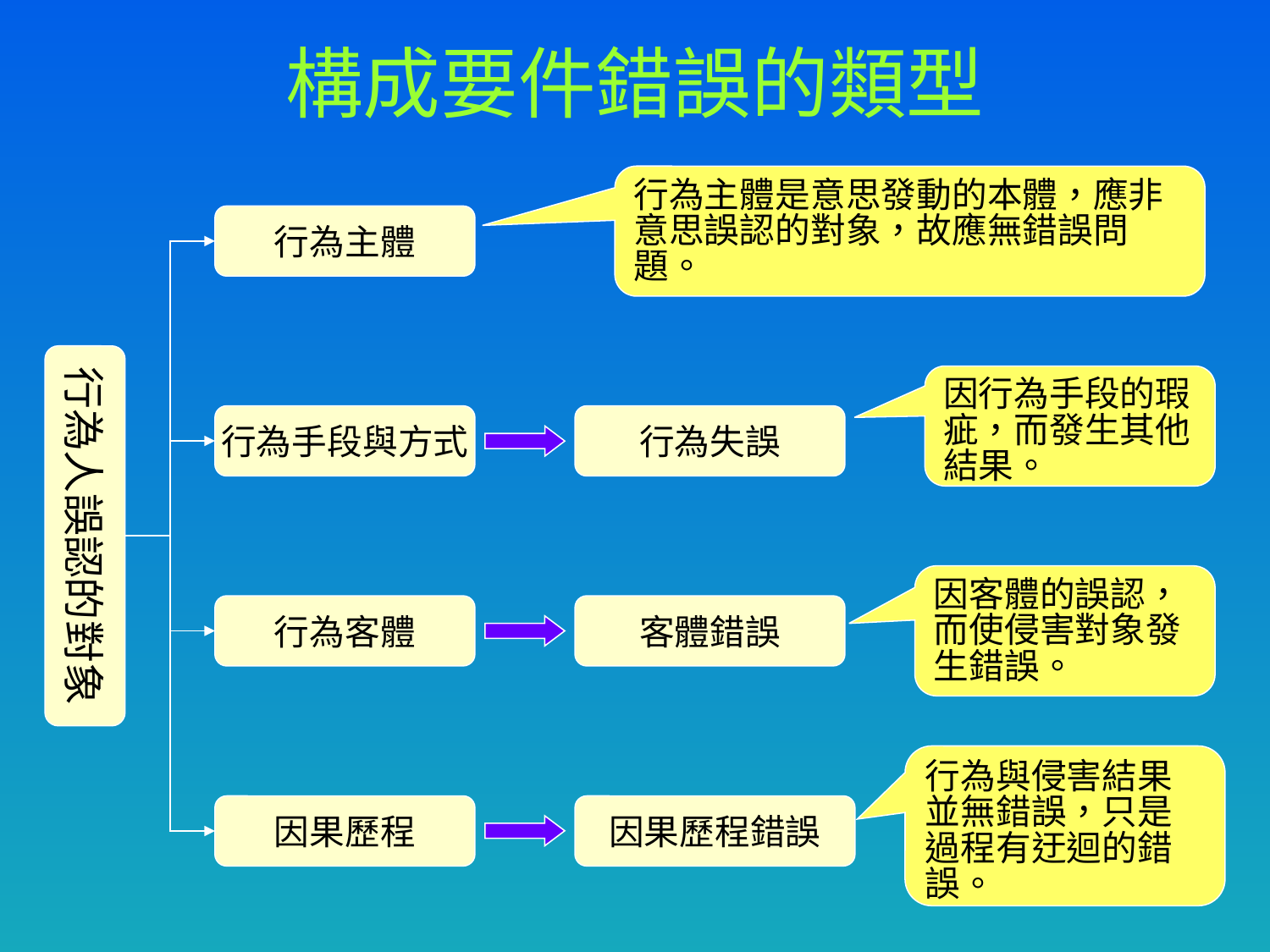

# 構成要件錯誤的類型
行為主體是意思發動的本體，應非意思誤認的對象，故應無錯誤問題。
行為主體
行為人誤認的對象
因行為手段的瑕疵，而發生其他結果。
行為手段與方式
行為失誤

因客體的誤認，而使侵害對象發生錯誤。
行為客體
客體錯誤

行為與侵害結果並無錯誤，只是過程有迂迴的錯誤。
因果歷程
因果歷程錯誤